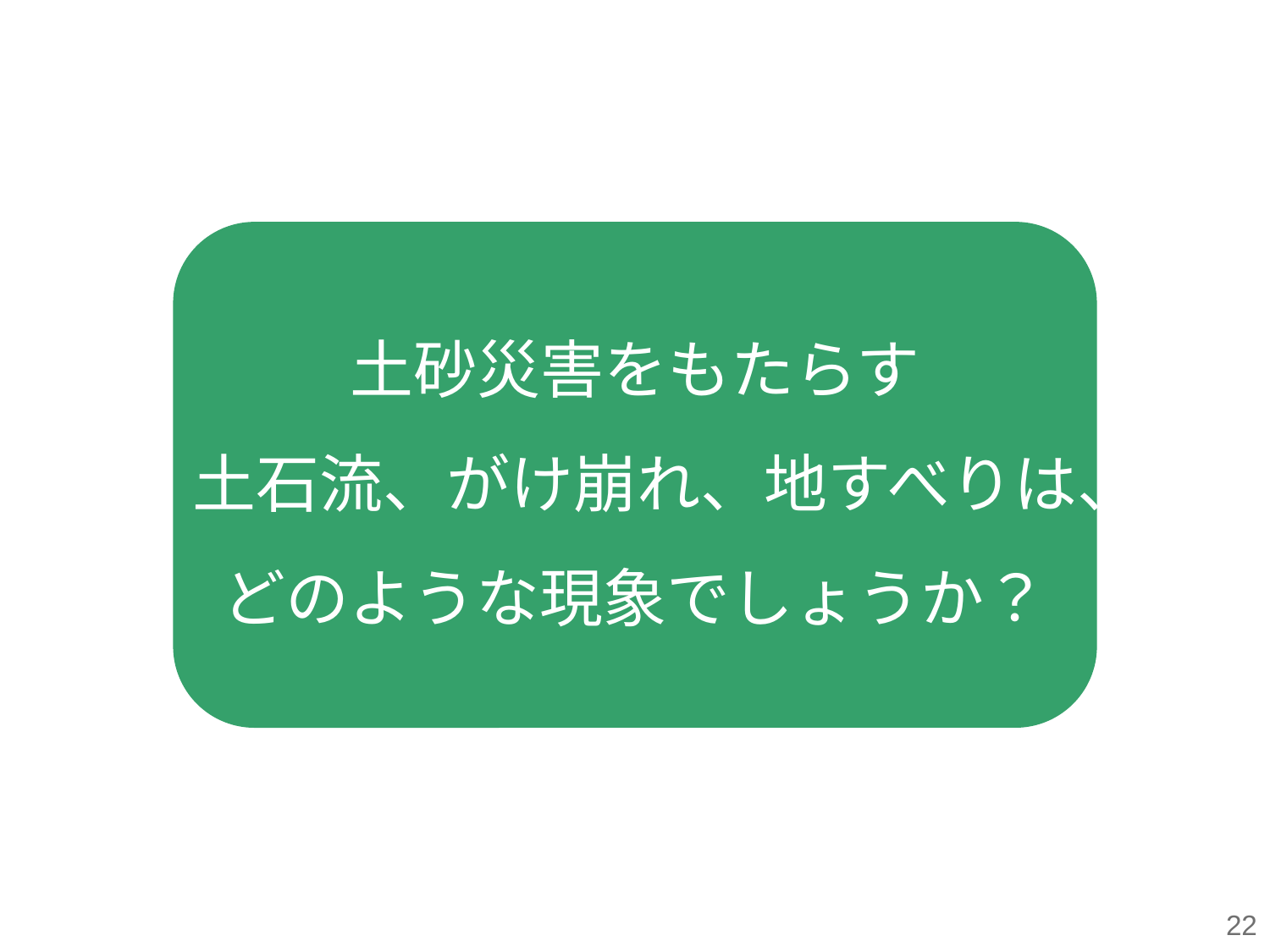

土砂災害をもたらす
土石流、がけ崩れ、地すべりは、
どのような現象でしょうか？
22